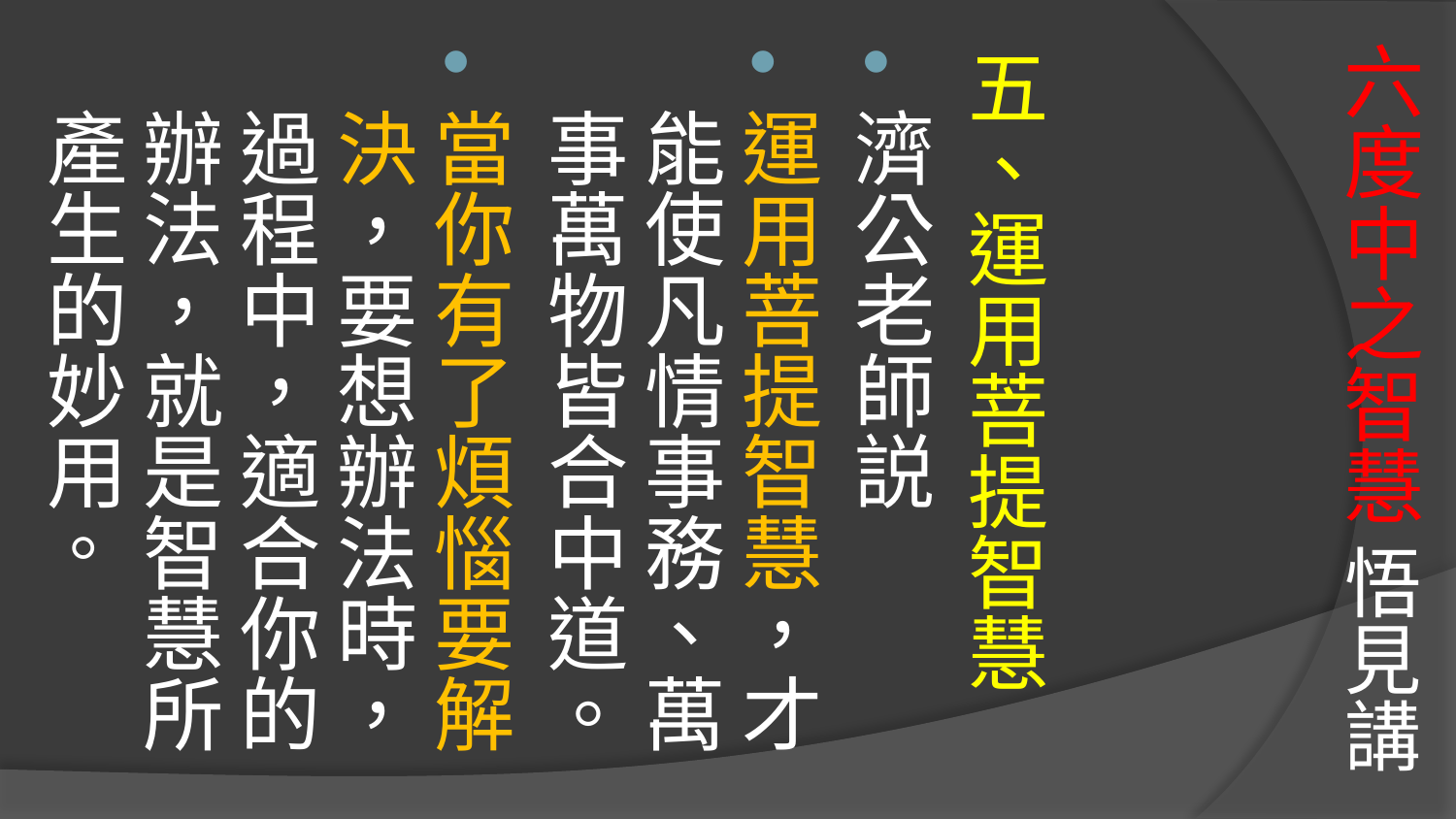

# 六度中之智慧 悟見講
五、運用菩提智慧
濟公老師説
運用菩提智慧，才能使凡情事務、萬事萬物皆合中道。
當你有了煩惱要解決，要想辦法時，過程中，適合你的辦法，就是智慧所產生的妙用。